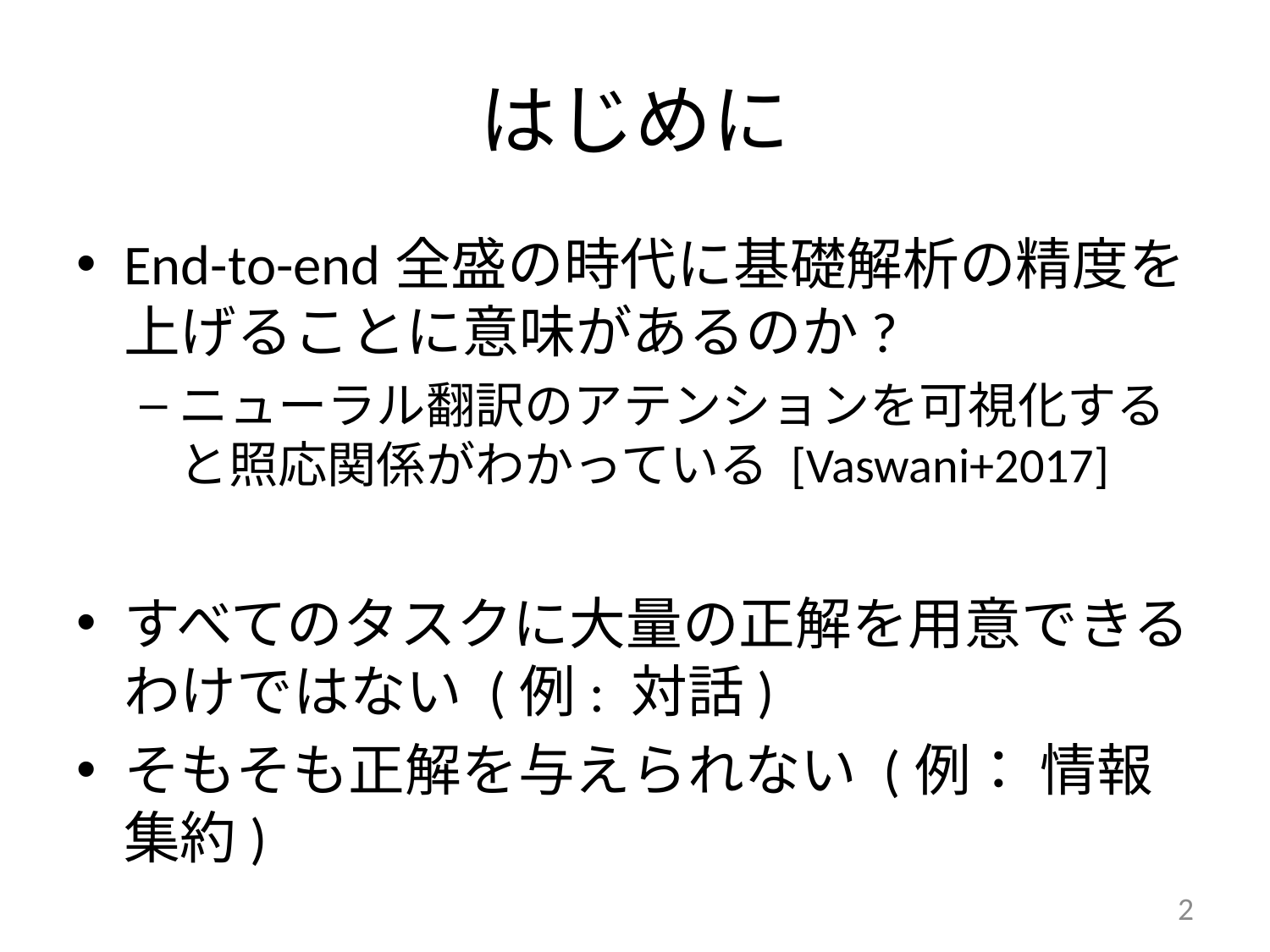

# はじめに
End-to-end全盛の時代に基礎解析の精度を上げることに意味があるのか?
ニューラル翻訳のアテンションを可視化すると照応関係がわかっている [Vaswani+2017]

すべてのタスクに大量の正解を用意できるわけではない (例: 対話)
そもそも正解を与えられない (例： 情報集約)
2